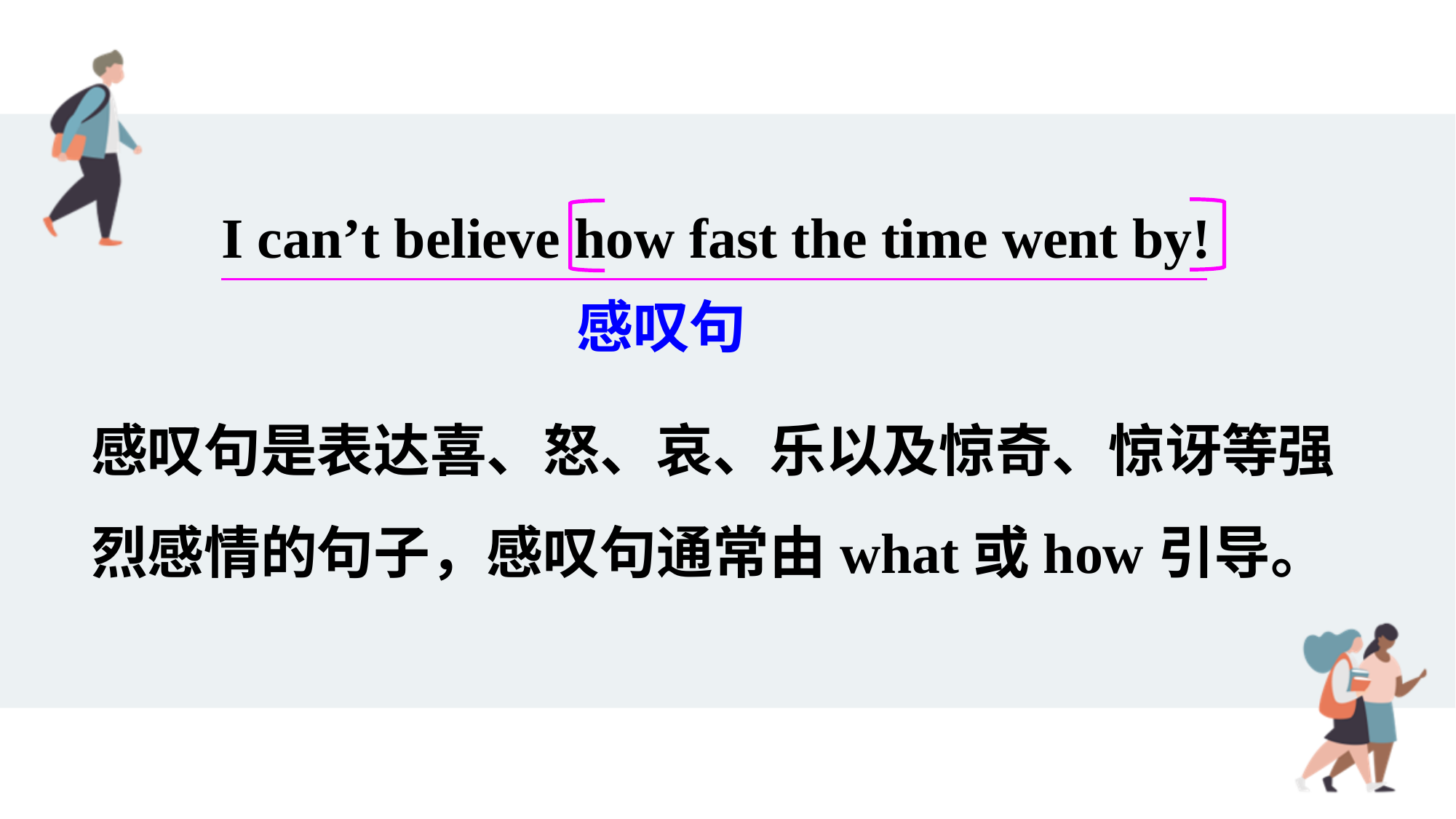

I can’t believe how fast the time went by!

感叹句
感叹句是表达喜、怒、哀、乐以及惊奇、惊讶等强烈感情的句子，感叹句通常由what或how引导。